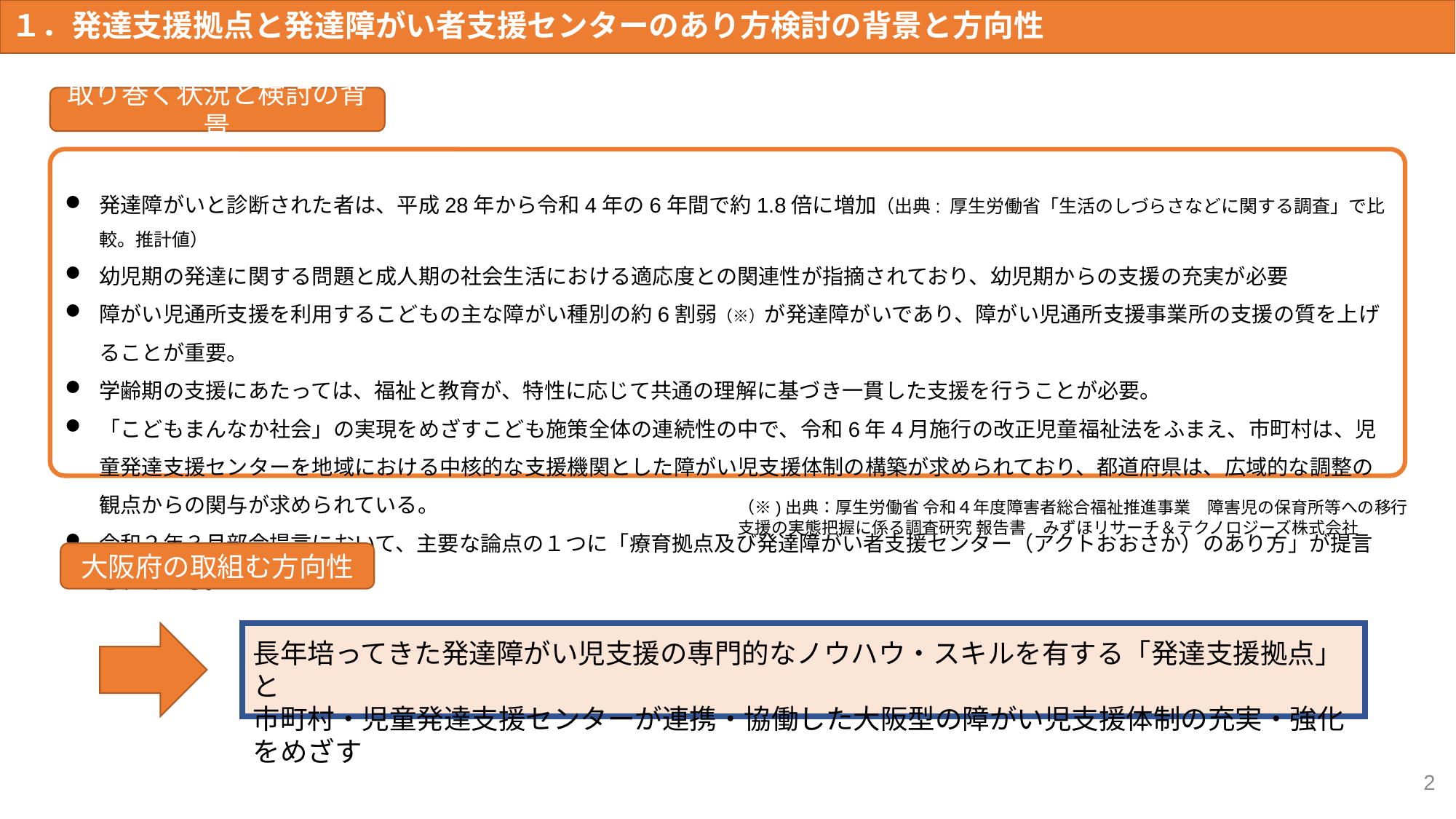

１．発達支援拠点と発達障がい者支援センターのあり方検討の背景と方向性
取り巻く状況と検討の背景
発達障がいと診断された者は、平成28年から令和4年の6年間で約1.8倍に増加（出典: 厚生労働省「生活のしづらさなどに関する調査」で比較。推計値）
幼児期の発達に関する問題と成人期の社会生活における適応度との関連性が指摘されており、幼児期からの支援の充実が必要
障がい児通所支援を利用するこどもの主な障がい種別の約6割弱（※）が発達障がいであり、障がい児通所支援事業所の支援の質を上げることが重要。
学齢期の支援にあたっては、福祉と教育が、特性に応じて共通の理解に基づき一貫した支援を行うことが必要。
「こどもまんなか社会」の実現をめざすこども施策全体の連続性の中で、令和6年4月施行の改正児童福祉法をふまえ、市町村は、児童発達支援センターを地域における中核的な支援機関とした障がい児支援体制の構築が求められており、都道府県は、広域的な調整の観点からの関与が求められている。
令和２年３月部会提言において、主要な論点の１つに「療育拠点及び発達障がい者支援センター（アクトおおさか）のあり方」が提言されている。
（※)出典：厚生労働省 令和４年度障害者総合福祉推進事業　障害児の保育所等への移行支援の実態把握に係る調査研究 報告書　みずほリサーチ＆テクノロジーズ株式会社
大阪府の取組む方向性

長年培ってきた発達障がい児支援の専門的なノウハウ・スキルを有する「発達支援拠点」と
市町村・児童発達支援センターが連携・協働した大阪型の障がい児支援体制の充実・強化をめざす
2